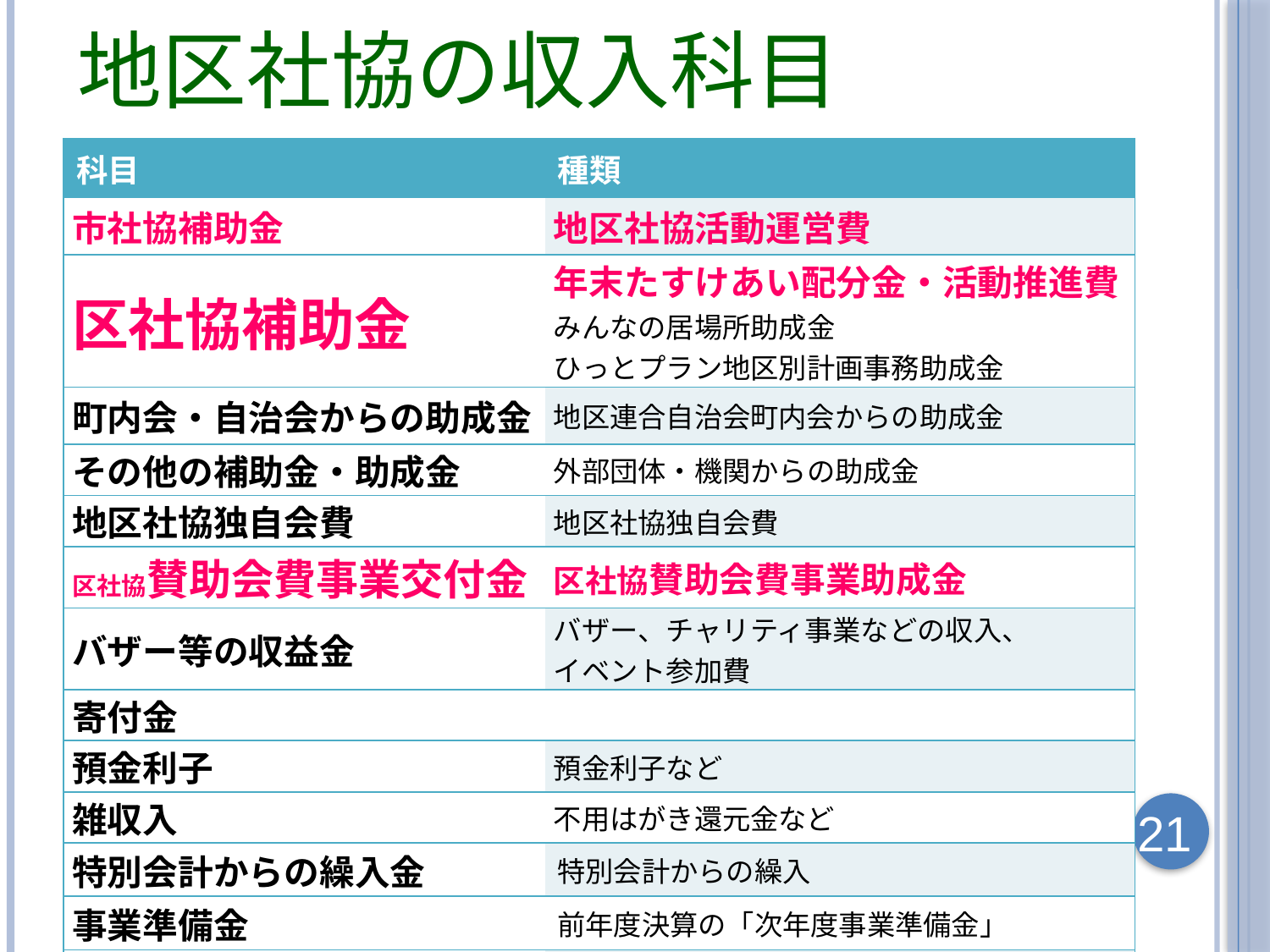

# 地区社協の収入科目
| 科目 | 種類 |
| --- | --- |
| 市社協補助金 | 地区社協活動運営費 |
| 区社協補助金 | 年末たすけあい配分金・活動推進費 みんなの居場所助成金 ひっとプラン地区別計画事務助成金 |
| 町内会・自治会からの助成金 | 地区連合自治会町内会からの助成金 |
| その他の補助金・助成金 | 外部団体・機関からの助成金 |
| 地区社協独自会費 | 地区社協独自会費 |
| 区社協賛助会費事業交付金 | 区社協賛助会費事業助成金 |
| バザー等の収益金 | バザー、チャリティ事業などの収入、 イベント参加費 |
| 寄付金 |  |
| 預金利子 | 預金利子など |
| 雑収入 | 不用はがき還元金など |
| 特別会計からの繰入金 | 特別会計からの繰入 |
| 事業準備金 | 前年度決算の「次年度事業準備金」 |
| 前年度繰越金 |  |
21